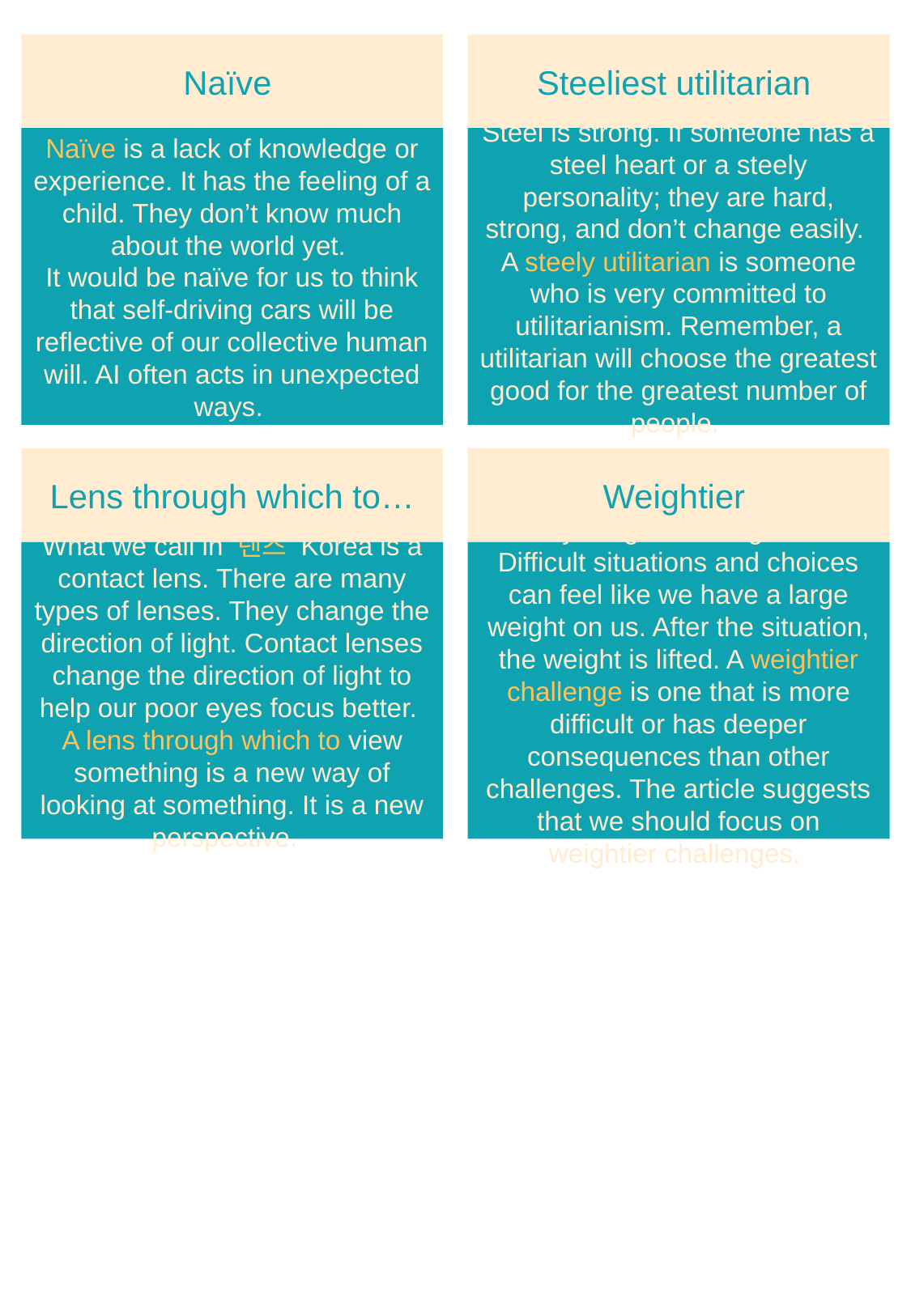

Naïve
Steeliest utilitarian
Naïve is a lack of knowledge or experience. It has the feeling of a child. They don’t know much about the world yet.
It would be naïve for us to think that self-driving cars will be reflective of our collective human will. AI often acts in unexpected ways.
Steel is strong. If someone has a steel heart or a steely personality; they are hard, strong, and don’t change easily.
A steely utilitarian is someone who is very committed to utilitarianism. Remember, a utilitarian will choose the greatest good for the greatest number of people.
Lens through which to…
Weightier
What we call in 렌즈 Korea is a contact lens. There are many types of lenses. They change the direction of light. Contact lenses change the direction of light to help our poor eyes focus better.
A lens through which to view something is a new way of looking at something. It is a new perspective.
A heavy weight is a large burden. Difficult situations and choices can feel like we have a large weight on us. After the situation, the weight is lifted. A weightier challenge is one that is more difficult or has deeper consequences than other challenges. The article suggests that we should focus on weightier challenges.